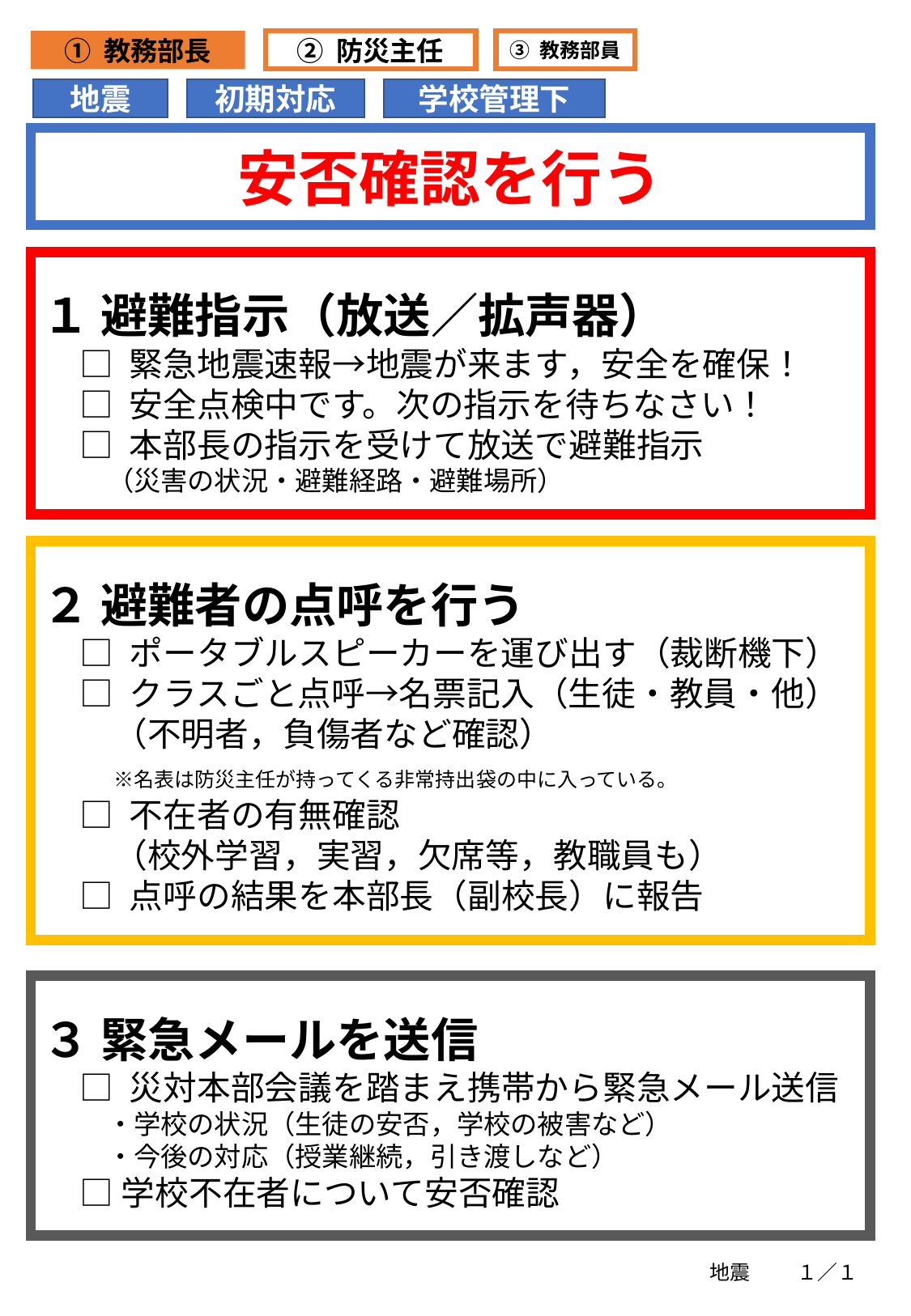

① 教務部長
③ 教務部員
② 防災主任
地震
初期対応
学校管理下
安否確認を行う
１ 避難指示（放送／拡声器）
□ 緊急地震速報→地震が来ます，安全を確保！
□ 安全点検中です。次の指示を待ちなさい！
□ 本部長の指示を受けて放送で避難指示
　（災害の状況・避難経路・避難場所）
２ 避難者の点呼を行う
□ ポータブルスピーカーを運び出す（裁断機下）
□ クラスごと点呼→名票記入（生徒・教員・他）
　（不明者，負傷者など確認）
　※名表は防災主任が持ってくる非常持出袋の中に入っている。
□ 不在者の有無確認
　（校外学習，実習，欠席等，教職員も）
□ 点呼の結果を本部長（副校長）に報告
３ 緊急メールを送信
□ 災対本部会議を踏まえ携帯から緊急メール送信
　・学校の状況（生徒の安否，学校の被害など）
　・今後の対応（授業継続，引き渡しなど）
□ 学校不在者について安否確認
地震
１／１